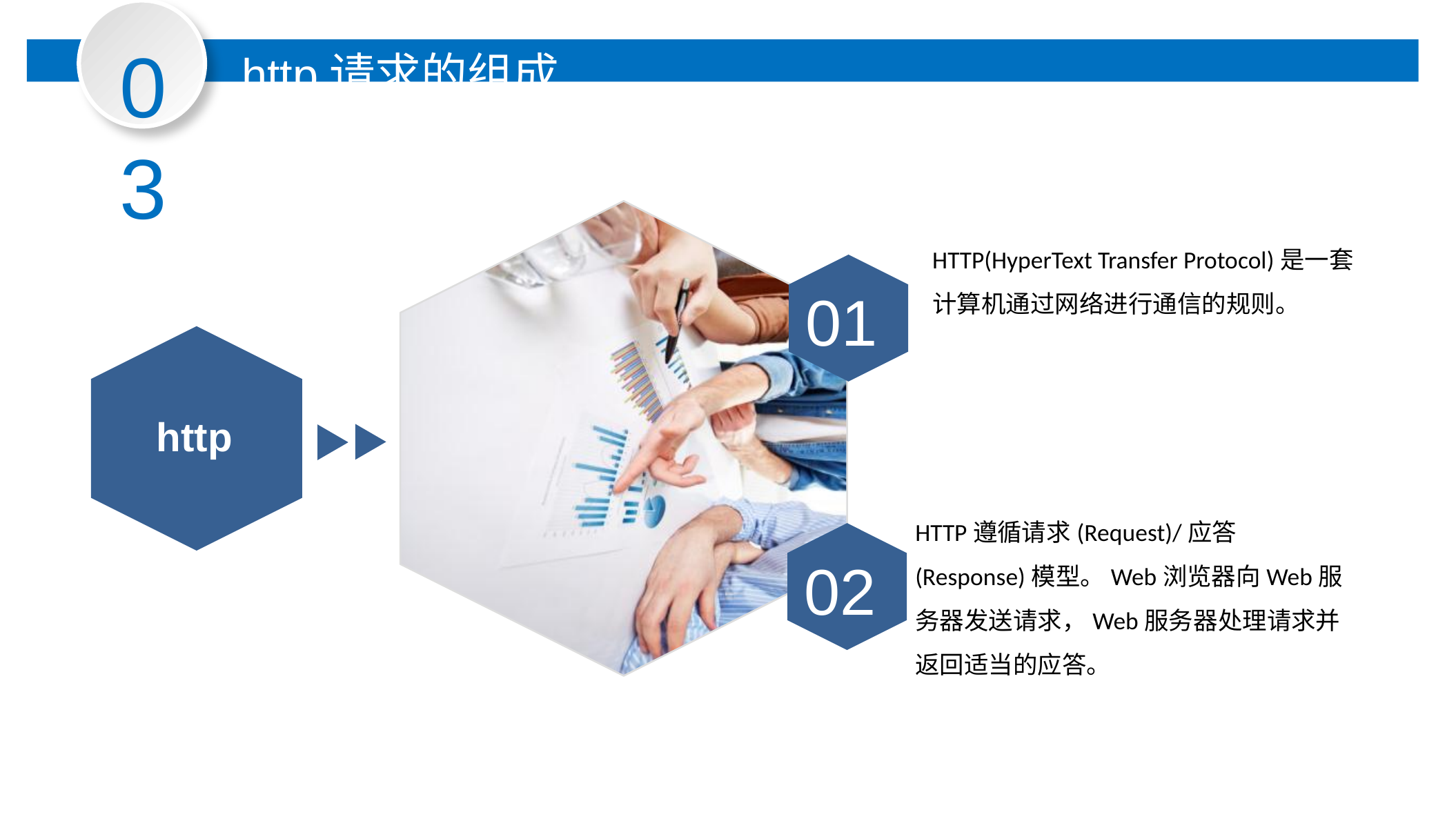

03
http请求的组成

HTTP(HyperText Transfer Protocol)是一套计算机通过网络进行通信的规则。

01

http

HTTP遵循请求(Request)/应答(Response)模型。Web浏览器向Web服务器发送请求，Web服务器处理请求并返回适当的应答。

02
03